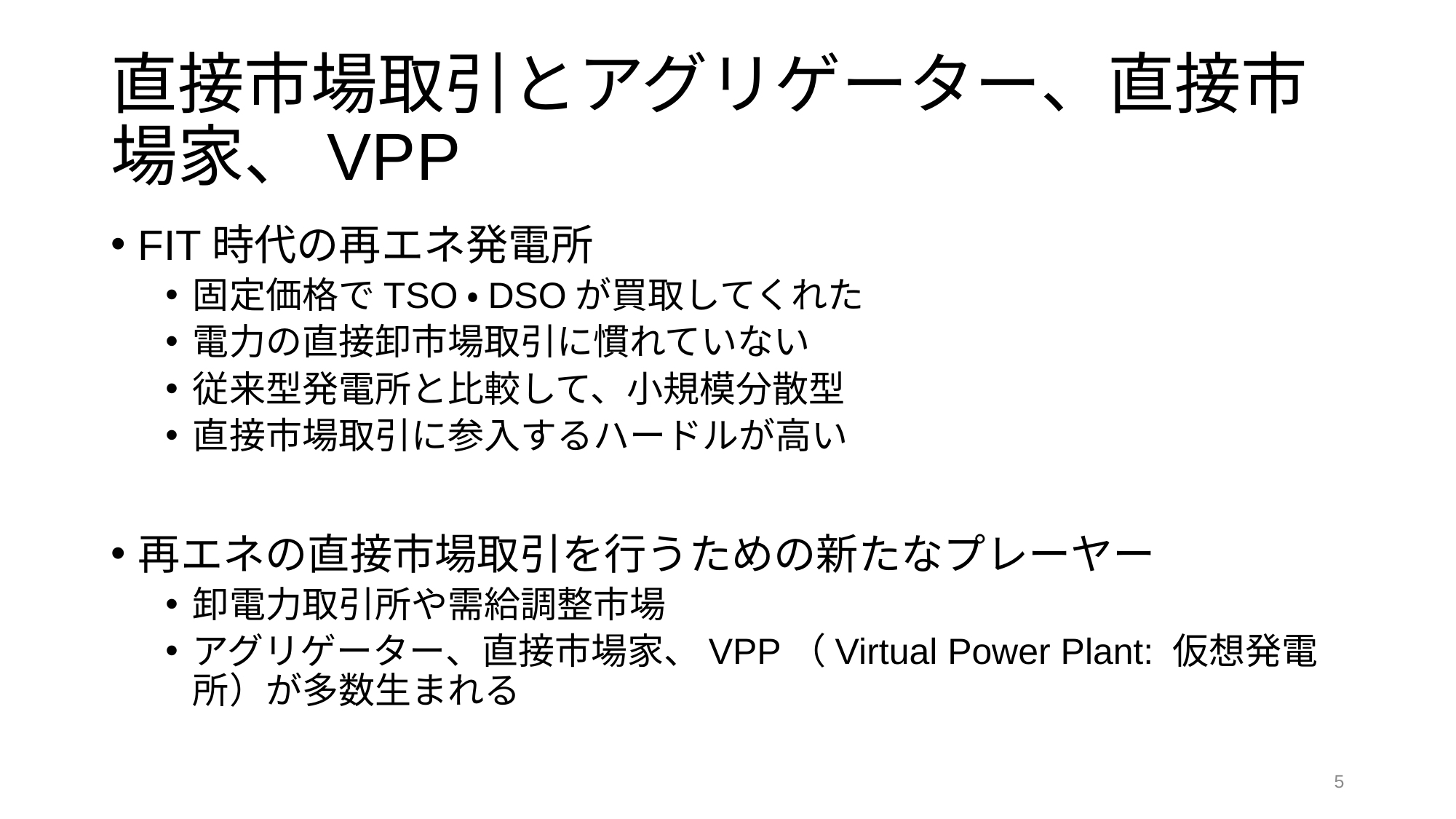

# 直接市場取引とアグリゲーター、直接市場家、VPP
FIT時代の再エネ発電所
固定価格でTSO・DSOが買取してくれた
電力の直接卸市場取引に慣れていない
従来型発電所と比較して、小規模分散型
直接市場取引に参入するハードルが高い

再エネの直接市場取引を行うための新たなプレーヤー
卸電力取引所や需給調整市場
アグリゲーター、直接市場家、VPP（Virtual Power Plant: 仮想発電所）が多数生まれる

5